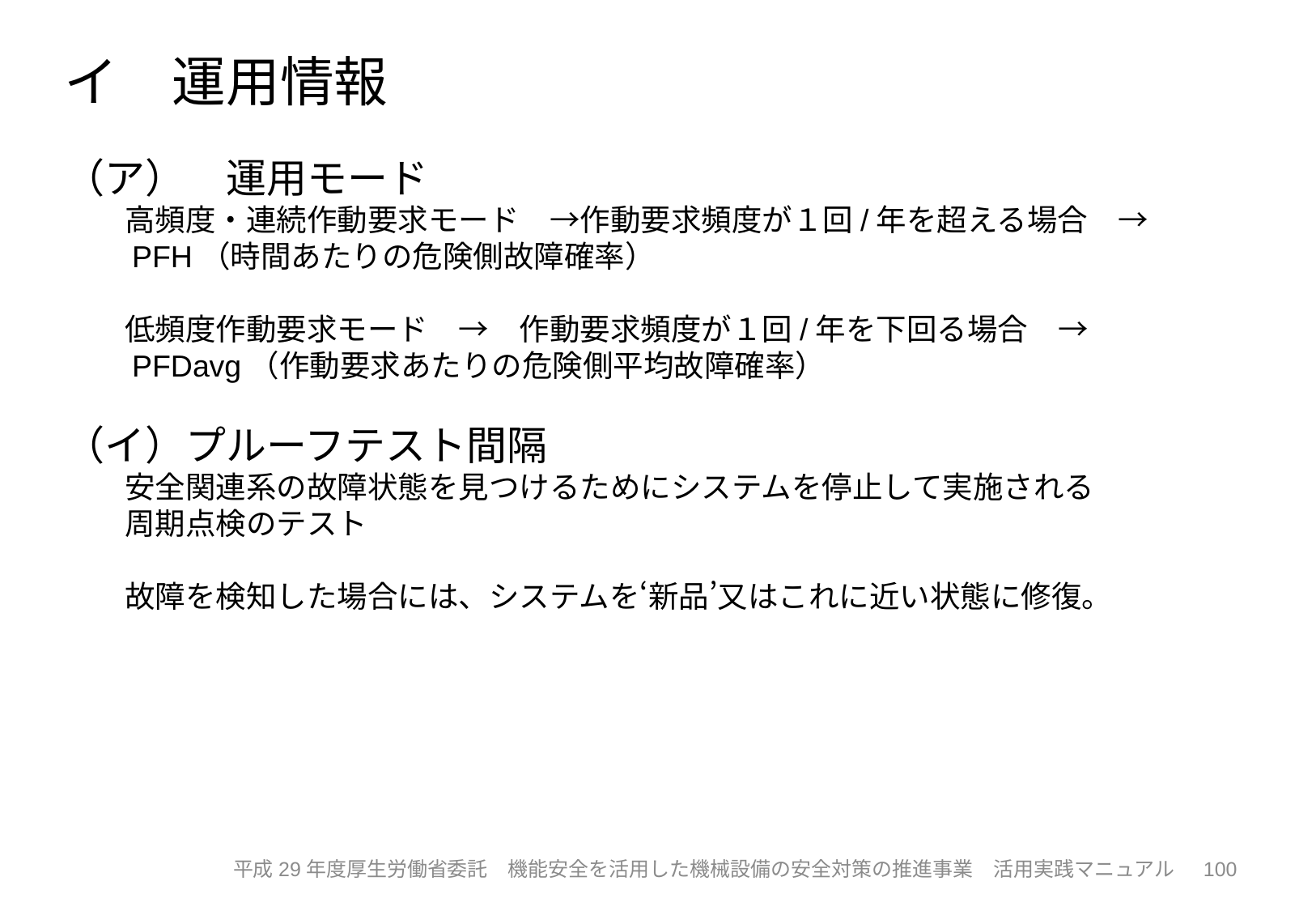

イ　運用情報

（ア）　運用モード
　　高頻度・連続作動要求モード　→作動要求頻度が１回/年を超える場合　→
　　PFH（時間あたりの危険側故障確率）

　　低頻度作動要求モード　→　作動要求頻度が１回/年を下回る場合　→
　　PFDavg（作動要求あたりの危険側平均故障確率）

（イ）プルーフテスト間隔
　　安全関連系の故障状態を見つけるためにシステムを停止して実施される
　　周期点検のテスト

　　故障を検知した場合には、システムを‘新品’又はこれに近い状態に修復。

100
平成29年度厚生労働省委託　機能安全を活用した機械設備の安全対策の推進事業　活用実践マニュアル